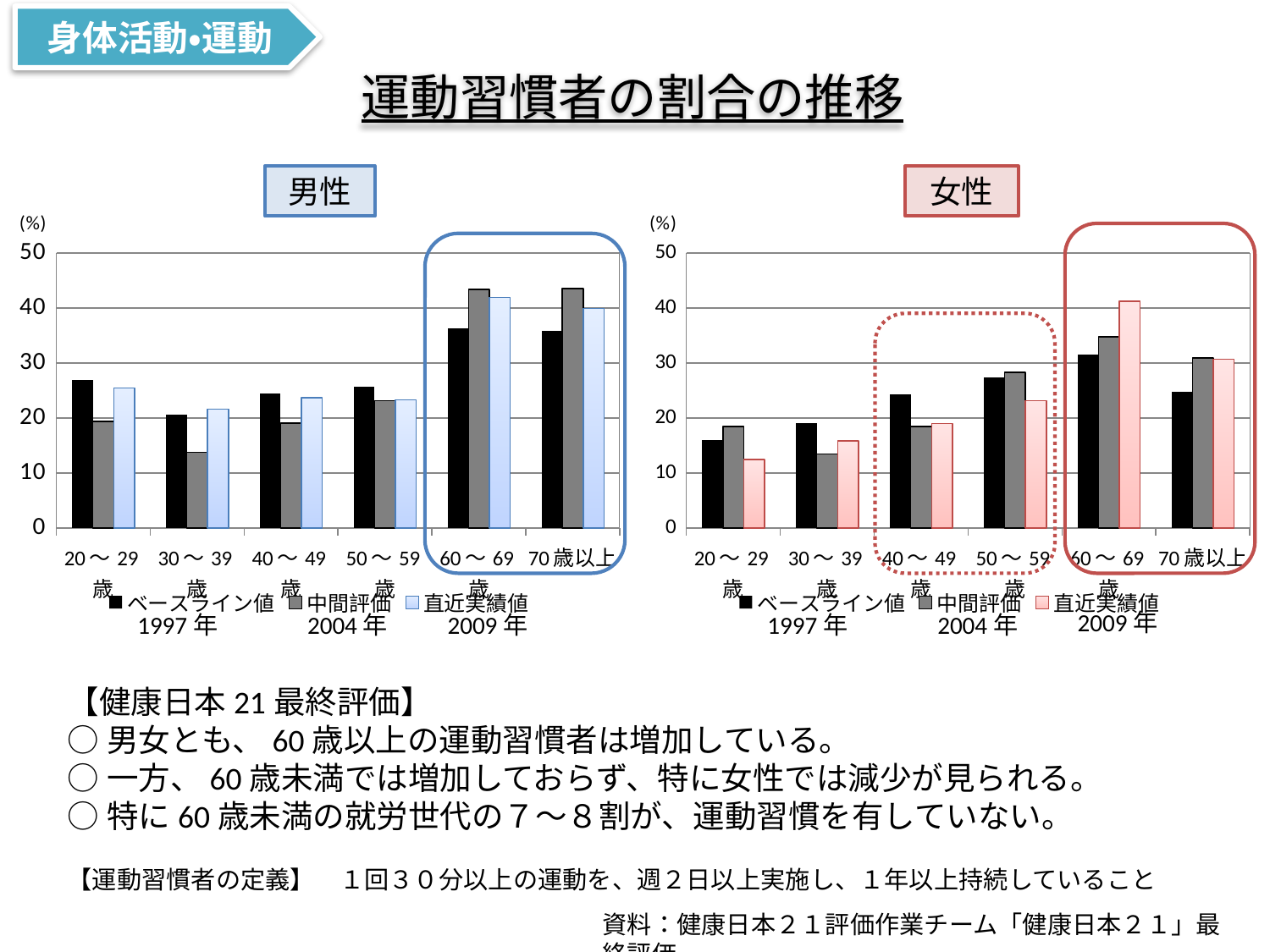

身体活動・運動
運動習慣者の割合の推移

### Chart

| Category | ベースライン値 | 中間評価 | 直近実績値 |  |
|---|---|---|---|---|
| 20～29歳 | 26.96335099999999 | 19.375 | 25.42372899999983 | 39.0 |
| 30～39歳 | 20.6349210000002 | 13.777777999999998 | 21.61016900000003 | 39.0 |
| 40～49歳 | 24.43674199999989 | 19.06779699999989 | 23.71134 | 39.0 |
| 50～59歳 | 25.63291100000013 | 23.184358000000035 | 23.323615 | 39.0 |
| 60～69歳 | 36.261981000000006 | 43.421053 | 41.935483999999995 | 39.0 |
| 70歳以上 | 35.87628899999999 | 43.51851900000001 | 39.923954 | 39.0 |
男性

### Chart

| Category | ベースライン値 | 中間評価 | 直近実績値 |  |
|---|---|---|---|---|
| 20～29歳 | 15.916955 | 18.454936 | 12.429379 | 35.0 |
| 30～39歳 | 19.085173999999842 | 13.451777 | 15.873016000000026 | 35.0 |
| 40～49歳 | 24.304716 | 18.43434299999984 | 18.957345999999987 | 35.0 |
| 50～59歳 | 27.384961000000157 | 28.336379999999988 | 23.15573799999999 | 35.0 |
| 60～69歳 | 31.57199500000017 | 34.73861700000001 | 41.26738800000001 | 35.0 |
| 70歳以上 | 24.822695 | 30.93922699999989 | 30.70760999999989 | 35.0 |
女性

2009年
1997年
2004年
2009年
1997年
2004年
【健康日本21最終評価】
○男女とも、60歳以上の運動習慣者は増加している。
○一方、60歳未満では増加しておらず、特に女性では減少が見られる。
○特に60歳未満の就労世代の７～８割が、運動習慣を有していない。

【運動習慣者の定義】　１回３０分以上の運動を、週２日以上実施し、１年以上持続していること
資料：健康日本２１評価作業チーム「健康日本２１」最終評価